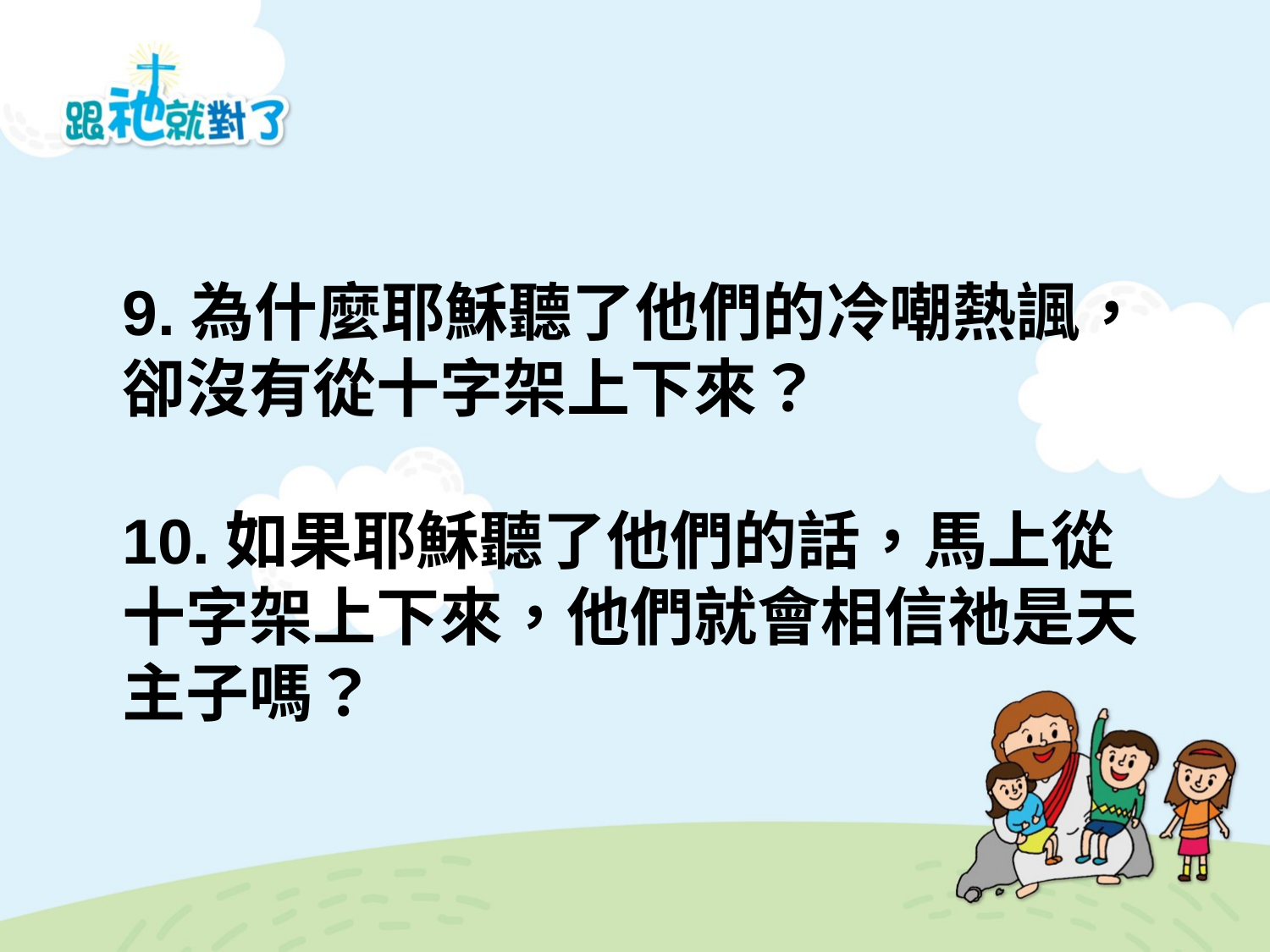

9.為什麼耶穌聽了他們的冷嘲熱諷，卻沒有從十字架上下來？

10.如果耶穌聽了他們的話，馬上從十字架上下來，他們就會相信祂是天主子嗎？